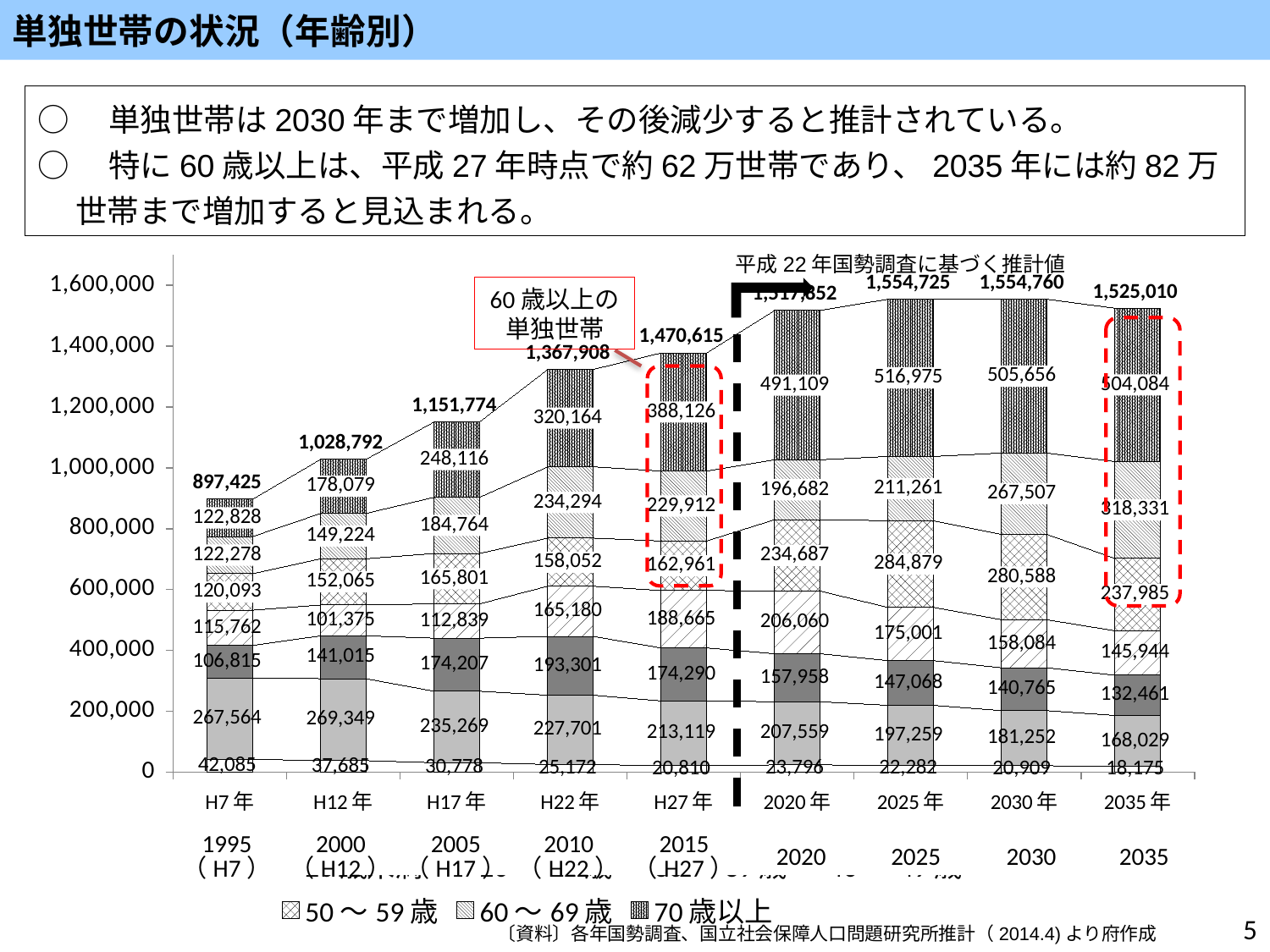

単独世帯の状況（年齢別）
○　単独世帯は2030年まで増加し、その後減少すると推計されている。
○　特に60歳以上は、平成27年時点で約62万世帯であり、2035年には約82万世帯まで増加すると見込まれる。

### Chart

| Category | 20歳未満 | 20～29歳 | 30～39歳 | 40～49歳 | 50～59歳 | 60～69歳 | 70歳以上 | 総計 |
|---|---|---|---|---|---|---|---|---|
| H7年 | 42085.0 | 267564.0 | 106815.0 | 115762.0 | 120093.0 | 122278.0 | 122828.0 | 897425.0 |
| H12年 | 37685.0 | 269349.0 | 141015.0 | 101375.0 | 152065.0 | 149224.0 | 178079.0 | 1028792.0 |
| H17年 | 30778.0 | 235269.0 | 174207.0 | 112839.0 | 165801.0 | 184764.0 | 248116.0 | 1151774.0 |
| H22年 | 25172.0 | 227701.0 | 193301.0 | 165180.0 | 158052.0 | 234294.0 | 320164.0 | 1367908.0 |
| H27年 | 20810.0 | 213119.0 | 174290.0 | 188665.0 | 162961.0 | 229912.0 | 388126.0 | 1470615.0 |
| 2020年 | 23795.846118980407 | 207558.98656846926 | 157958.01056487797 | 206060.2887274451 | 234687.47396755105 | 196682.10708071163 | 491109.13444634376 | 1517851.8474743792 |
| 2025年 | 22282.161317170176 | 197259.44304687146 | 147067.68051797524 | 175001.14041552733 | 284878.90677611023 | 211261.18283465103 | 516974.8844379998 | 1554725.3993463053 |
| 2030年 | 20908.83176557325 | 181252.04237619182 | 140765.13318481337 | 158083.56894496208 | 280587.59306199895 | 267507.0097372497 | 505655.54061119724 | 1554759.7196819861 |
| 2035年 | 18175.249307202765 | 168029.48685627163 | 132460.58786815582 | 145944.1488592903 | 237985.39949716174 | 318331.1389929656 | 504083.68391560693 | 1525009.6952966547 |
平成22年国勢調査に基づく推計値

60歳以上の単独世帯

1995
（H7）
2000
（H12）
2005
（H17）
2010
（H22）
2015
（H27）
2020
2025
2035
2030
5
〔資料〕各年国勢調査、国立社会保障人口問題研究所推計（2014.4)より府作成